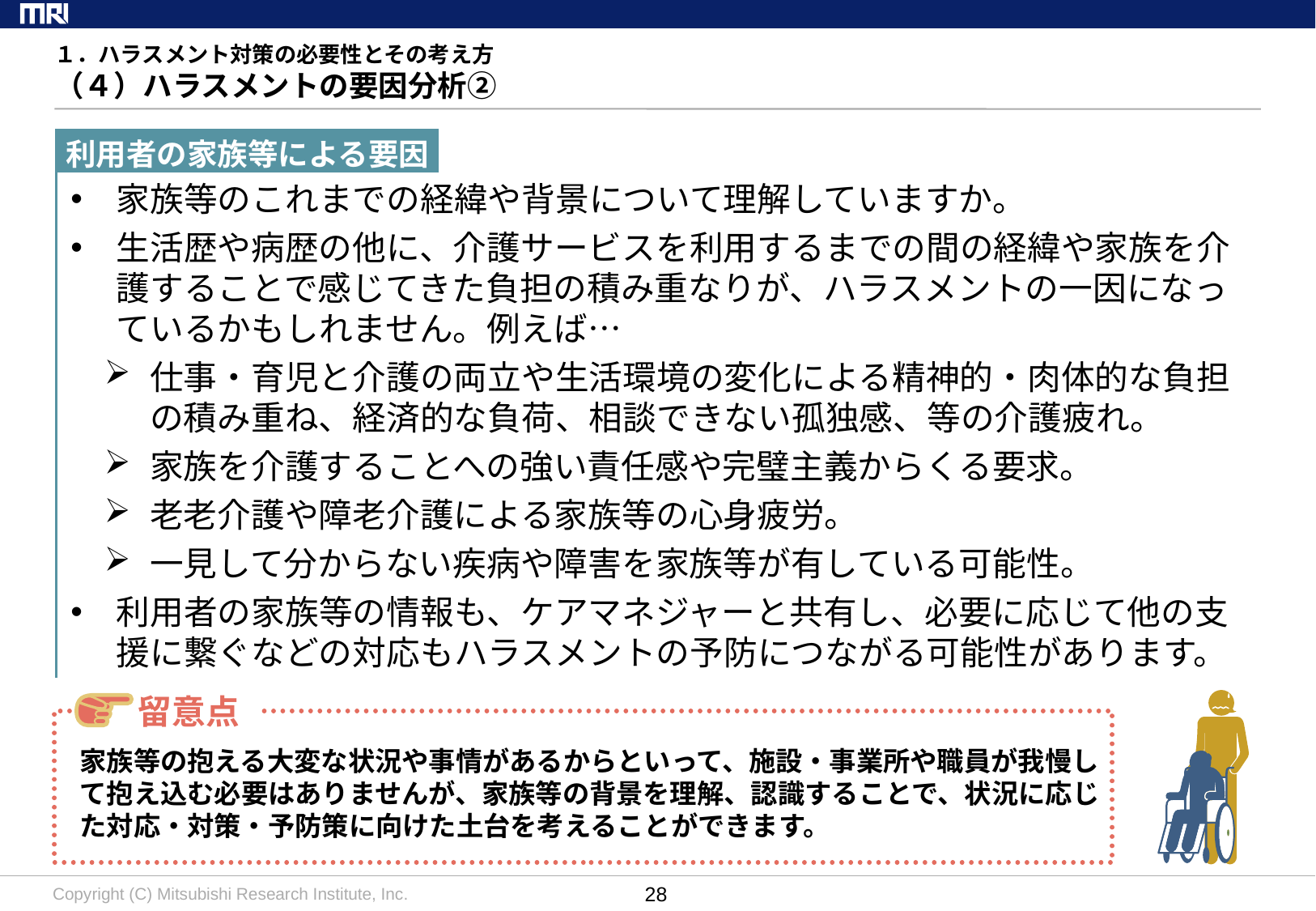

# １．ハラスメント対策の必要性とその考え方 （４）ハラスメントの要因分析②
利用者の家族等による要因
家族等のこれまでの経緯や背景について理解していますか。
生活歴や病歴の他に、介護サービスを利用するまでの間の経緯や家族を介護することで感じてきた負担の積み重なりが、ハラスメントの一因になっているかもしれません。例えば…
仕事・育児と介護の両立や生活環境の変化による精神的・肉体的な負担の積み重ね、経済的な負荷、相談できない孤独感、等の介護疲れ。
家族を介護することへの強い責任感や完璧主義からくる要求。
老老介護や障老介護による家族等の心身疲労。
一見して分からない疾病や障害を家族等が有している可能性。
利用者の家族等の情報も、ケアマネジャーと共有し、必要に応じて他の支援に繋ぐなどの対応もハラスメントの予防につながる可能性があります。
留意点

家族等の抱える大変な状況や事情があるからといって、施設・事業所や職員が我慢して抱え込む必要はありませんが、家族等の背景を理解、認識することで、状況に応じた対応・対策・予防策に向けた土台を考えることができます。